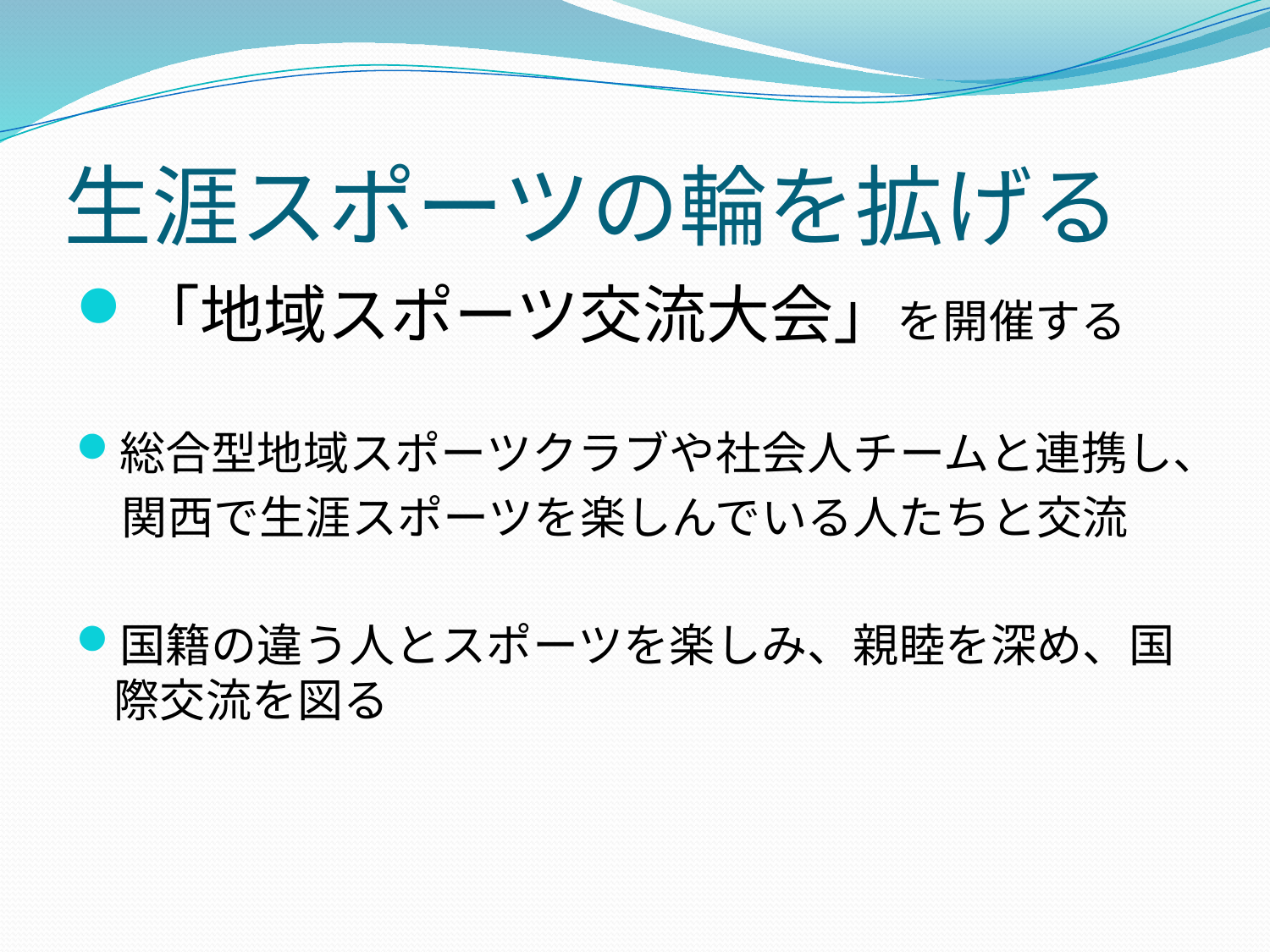

# 生涯スポーツの輪を拡げる
「地域スポーツ交流大会」を開催する

総合型地域スポーツクラブや社会人チームと連携し、
　関西で生涯スポーツを楽しんでいる人たちと交流

国籍の違う人とスポーツを楽しみ、親睦を深め、国際交流を図る